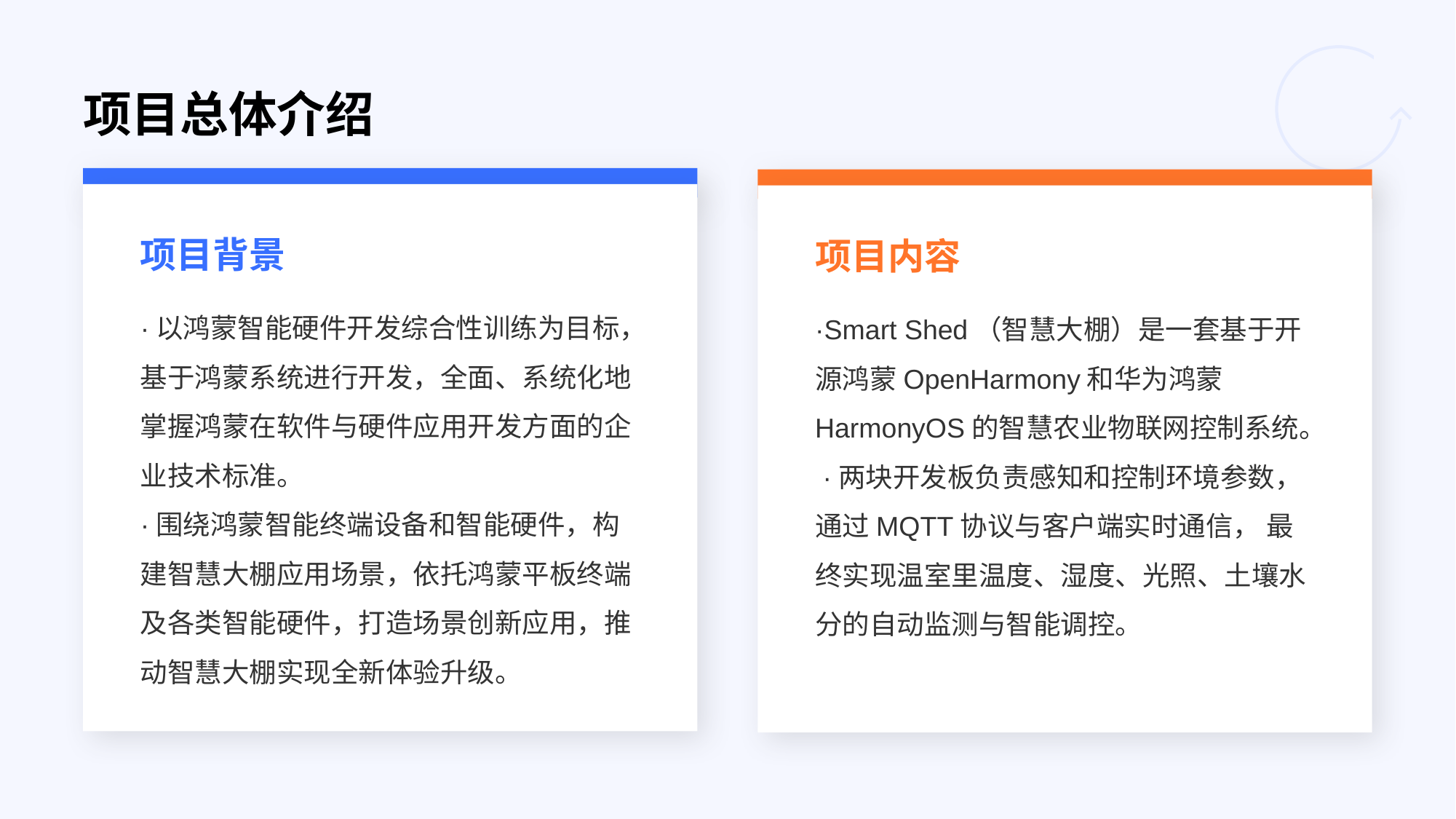

# 项目总体介绍

项目背景
·以鸿蒙智能硬件开发综合性训练为目标，基于鸿蒙系统进行开发，全面、系统化地掌握鸿蒙在软件与硬件应用开发方面的企业技术标准。
·围绕鸿蒙智能终端设备和智能硬件，构建智慧大棚应用场景，依托鸿蒙平板终端及各类智能硬件，打造场景创新应用，推动智慧大棚实现全新体验升级。
项目内容
·Smart Shed（智慧大棚）是一套基于开源鸿蒙OpenHarmony和华为鸿蒙 HarmonyOS的智慧农业物联网控制系统。
 ·两块开发板负责感知和控制环境参数，通过MQTT协议与客户端实时通信， 最终实现温室里温度、湿度、光照、土壤水分的自动监测与智能调控。